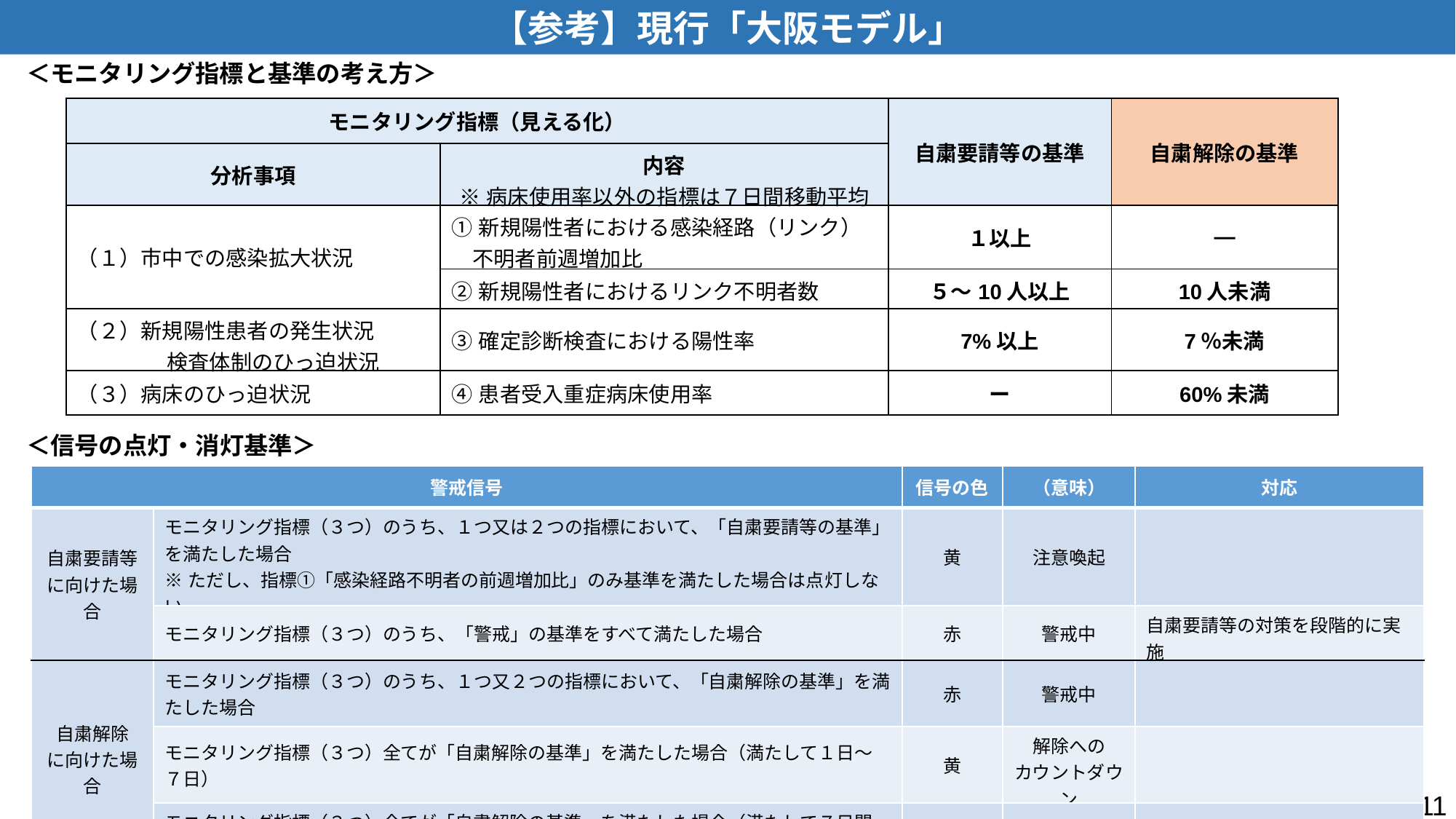

【参考】現行「大阪モデル」
＜モニタリング指標と基準の考え方＞
| モニタリング指標（見える化） |  | 自粛要請等の基準 | 自粛解除の基準 |
| --- | --- | --- | --- |
| 分析事項 | 内容 ※病床使用率以外の指標は７日間移動平均 |  |  |
| （１）市中での感染拡大状況 | ①新規陽性者における感染経路（リンク） 　不明者前週増加比 | １以上 | ― |
|  | ②新規陽性者におけるリンク不明者数 | ５～10人以上 | 10人未満 |
| （２）新規陽性患者の発生状況 　　　　 検査体制のひっ迫状況 | ③確定診断検査における陽性率 | 7%以上 | 7％未満 |
| （３）病床のひっ迫状況 | ④患者受入重症病床使用率 | ー | 60%未満 |
＜信号の点灯・消灯基準＞
| 警戒信号 |  | 信号の色 | （意味） | 対応 |
| --- | --- | --- | --- | --- |
| 自粛要請等に向けた場合 | モニタリング指標（３つ）のうち、１つ又は２つの指標において、「自粛要請等の基準」を満たした場合 ※ただし、指標①「感染経路不明者の前週増加比」のみ基準を満たした場合は点灯しない。 | 黄 | 注意喚起 |  |
|  | モニタリング指標（３つ）のうち、「警戒」の基準をすべて満たした場合 | 赤 | 警戒中 | 自粛要請等の対策を段階的に実施 |
| 自粛解除 に向けた場合 | モニタリング指標（３つ）のうち、１つ又２つの指標において、「自粛解除の基準」を満たした場合 | 赤 | 警戒中 |  |
|  | モニタリング指標（３つ）全てが「自粛解除の基準」を満たした場合（満たして１日～７日） | 黄 | 解除への カウントダウン |  |
|  | モニタリング指標（３つ）全てが「自粛解除の基準」を満たした場合（満たして７日間経過） | 緑 | 解除 | 自粛等を段階的に解除 |
11